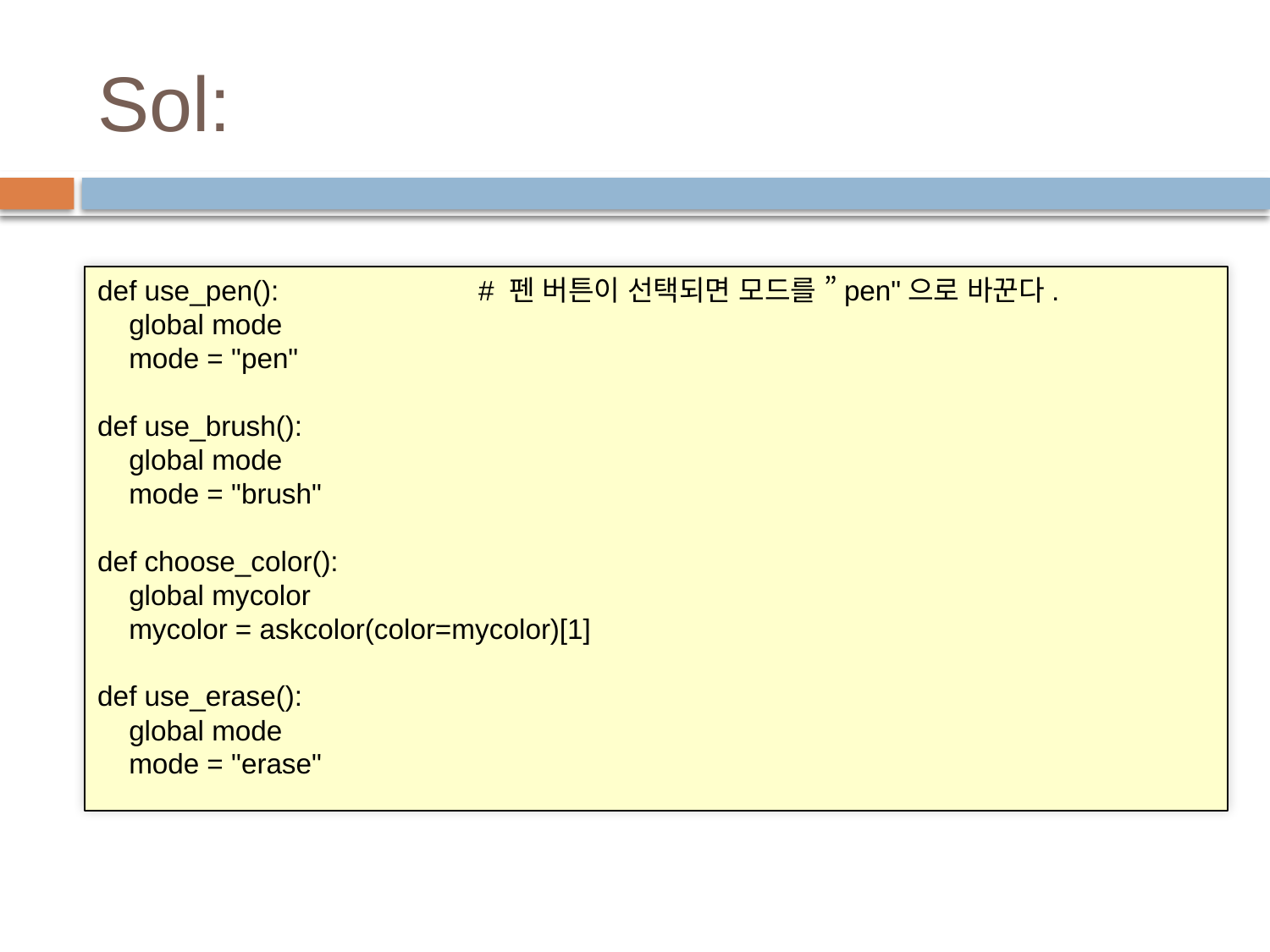

# Sol:
def use_pen():		# 펜 버튼이 선택되면 모드를 ”pen"으로 바꾼다.
    global mode
    mode = "pen"

def use_brush():
    global mode
    mode = "brush"

def choose_color():
    global mycolor
    mycolor = askcolor(color=mycolor)[1]

def use_erase():
    global mode
    mode = "erase"